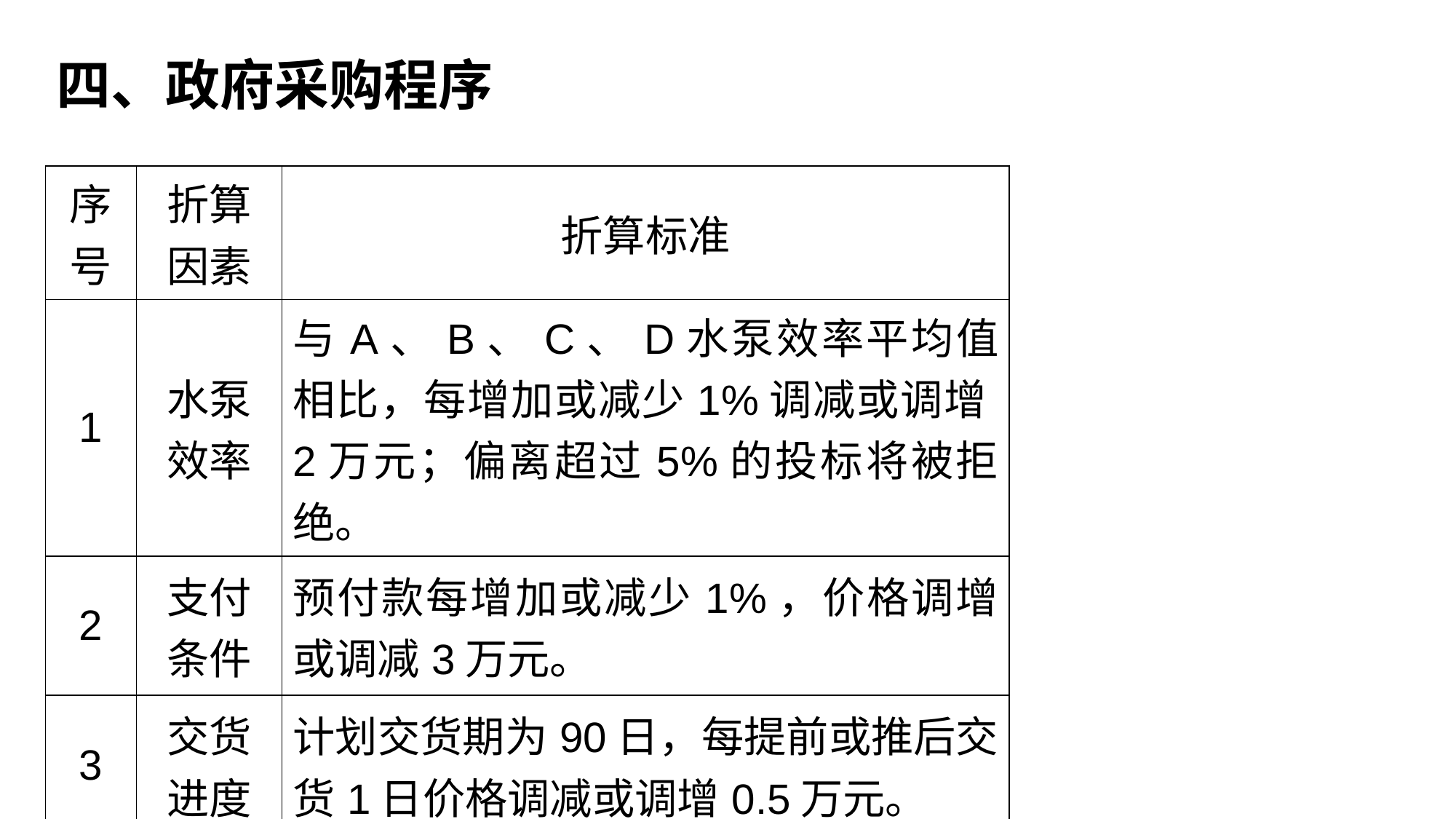

四、政府采购程序
| 序号 | 折算因素 | 折算标准 |
| --- | --- | --- |
| 1 | 水泵效率 | 与A、B、C、D水泵效率平均值相比，每增加或减少1%调减或调增2万元；偏离超过5%的投标将被拒绝。 |
| 2 | 支付条件 | 预付款每增加或减少1%，价格调增或调减3万元。 |
| 3 | 交货进度 | 计划交货期为90日，每提前或推后交货1日价格调减或调增0.5万元。 |